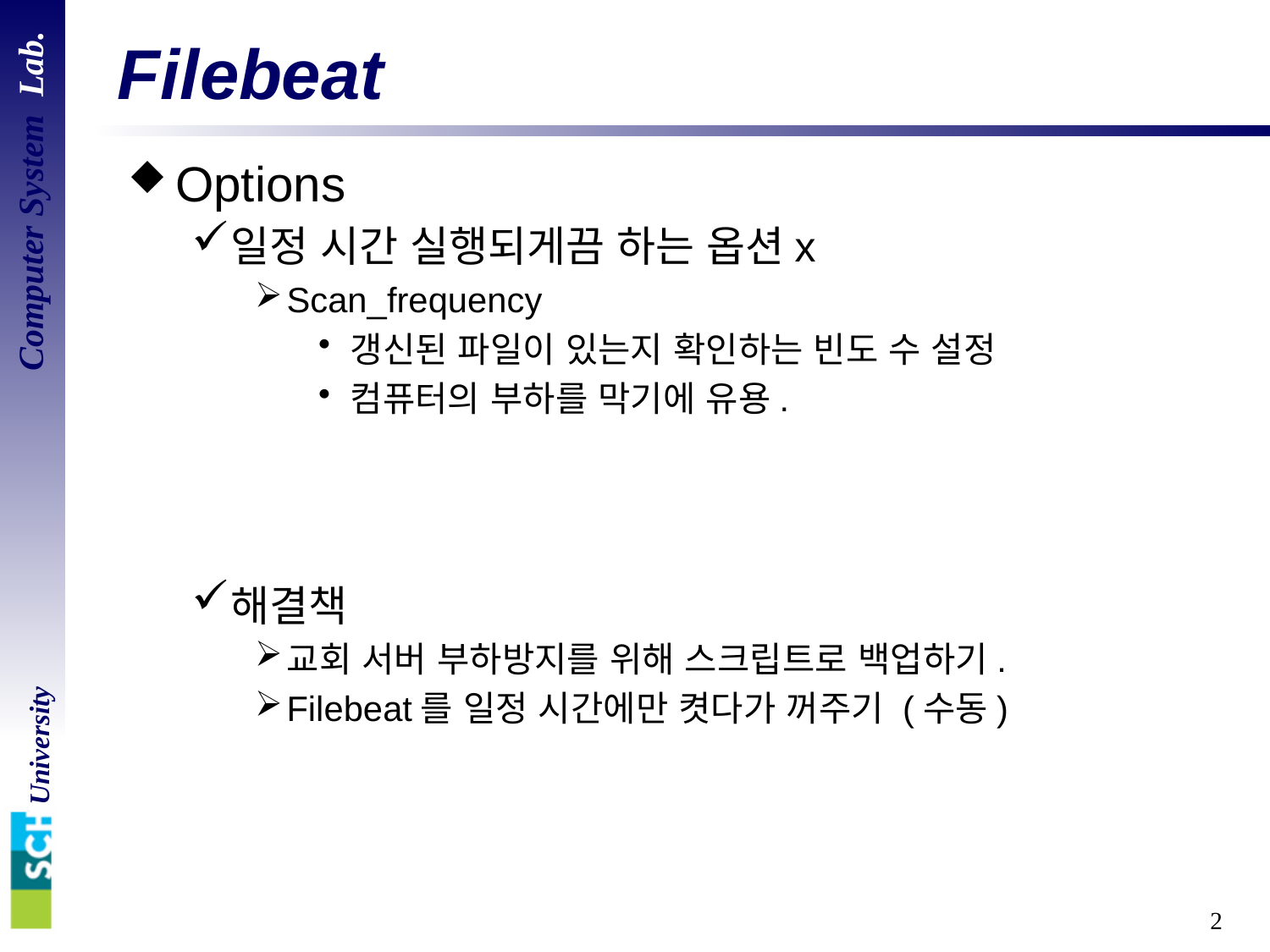

# Filebeat
Options
일정 시간 실행되게끔 하는 옵션x
Scan_frequency
갱신된 파일이 있는지 확인하는 빈도 수 설정
컴퓨터의 부하를 막기에 유용.

해결책
교회 서버 부하방지를 위해 스크립트로 백업하기.
Filebeat를 일정 시간에만 켯다가 꺼주기 (수동)